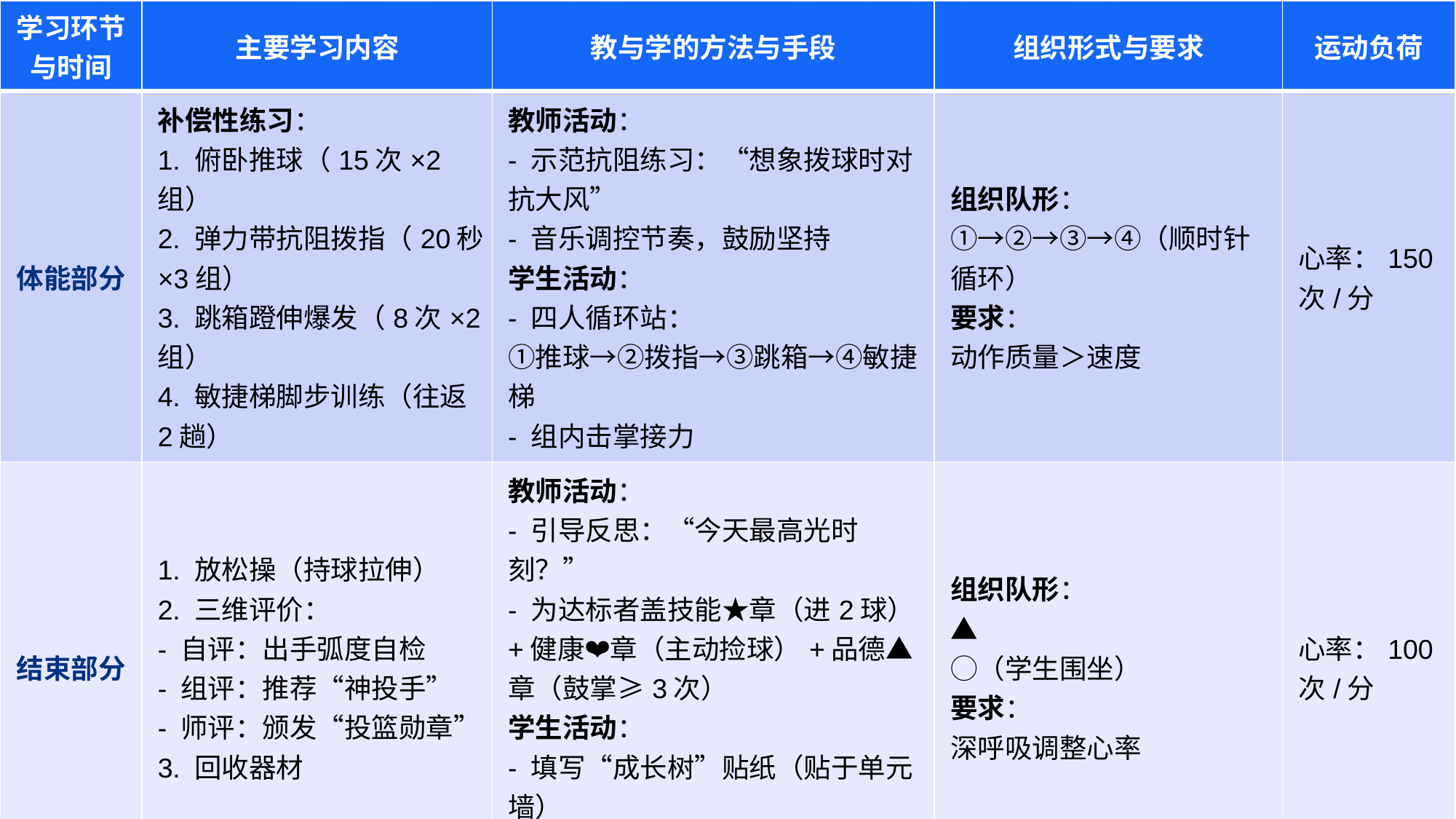

| 学习环节与时间 | 主要学习内容 | 教与学的方法与手段 | 组织形式与要求 | 运动负荷 |
| --- | --- | --- | --- | --- |
| 体能部分 | 补偿性练习： 1. 俯卧推球（15次×2组） 2. 弹力带抗阻拨指（20秒×3组） 3. 跳箱蹬伸爆发（8次×2组） 4. 敏捷梯脚步训练（往返2趟） | 教师活动： - 示范抗阻练习：“想象拨球时对抗大风” - 音乐调控节奏，鼓励坚持 学生活动： - 四人循环站： ①推球→②拨指→③跳箱→④敏捷梯 - 组内击掌接力 | 组织队形： ①→②→③→④（顺时针循环） 要求： 动作质量＞速度 | 心率：150次/分 |
| 结束部分 | 1. 放松操（持球拉伸） 2. 三维评价： - 自评：出手弧度自检 - 组评：推荐“神投手” - 师评：颁发“投篮勋章” 3. 回收器材 | 教师活动： - 引导反思：“今天最高光时刻？” - 为达标者盖技能★章（进2球）+健康❤章（主动捡球）+品德▲章（鼓掌≥3次） 学生活动： - 填写“成长树”贴纸（贴于单元墙） - 协助收球入筐 | 组织队形： ▲ ◯（学生围坐） 要求： 深呼吸调整心率 | 心率：100次/分 |